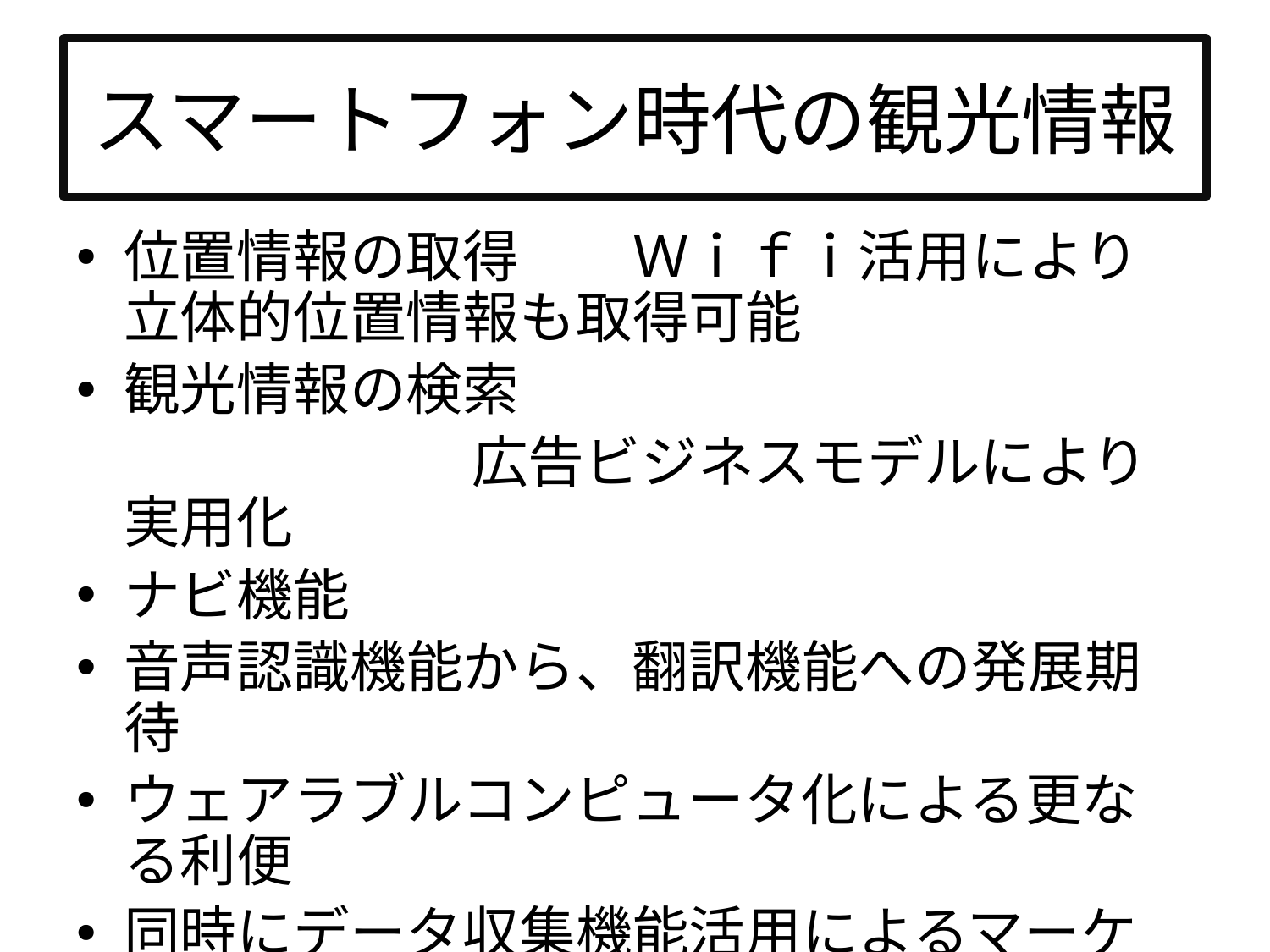

# スマートフォン時代の観光情報
位置情報の取得　　Ｗｉｆｉ活用により立体的位置情報も取得可能
観光情報の検索
　　　　　　　広告ビジネスモデルにより実用化
ナビ機能
音声認識機能から、翻訳機能への発展期待
ウェアラブルコンピュータ化による更なる利便
同時にデータ収集機能活用によるマーケティング利用